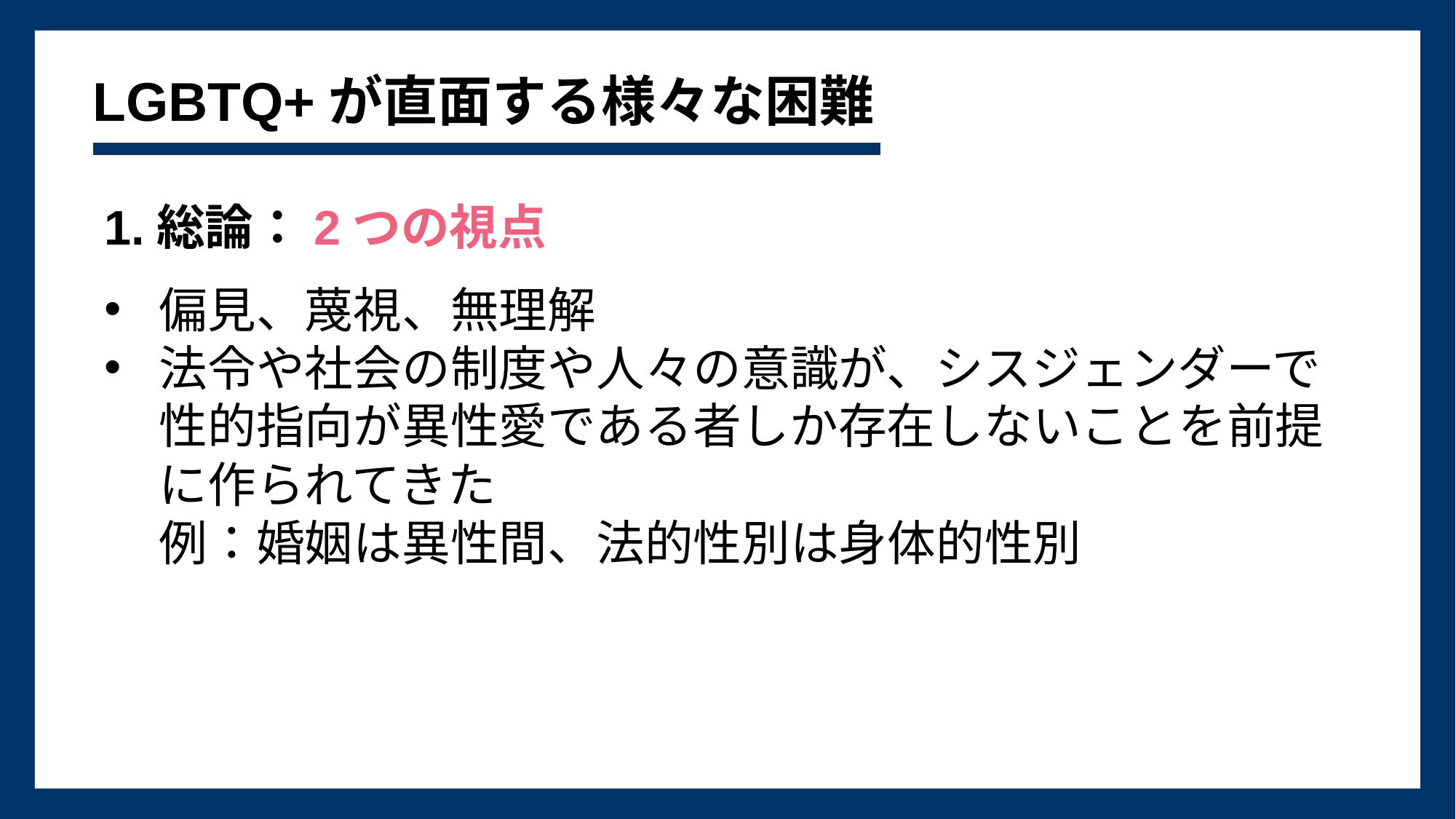

# LGBTQ+が直面する様々な困難

1.総論：2つの視点
偏見、蔑視、無理解
法令や社会の制度や人々の意識が、シスジェンダーで性的指向が異性愛である者しか存在しないことを前提に作られてきた
例：婚姻は異性間、法的性別は身体的性別